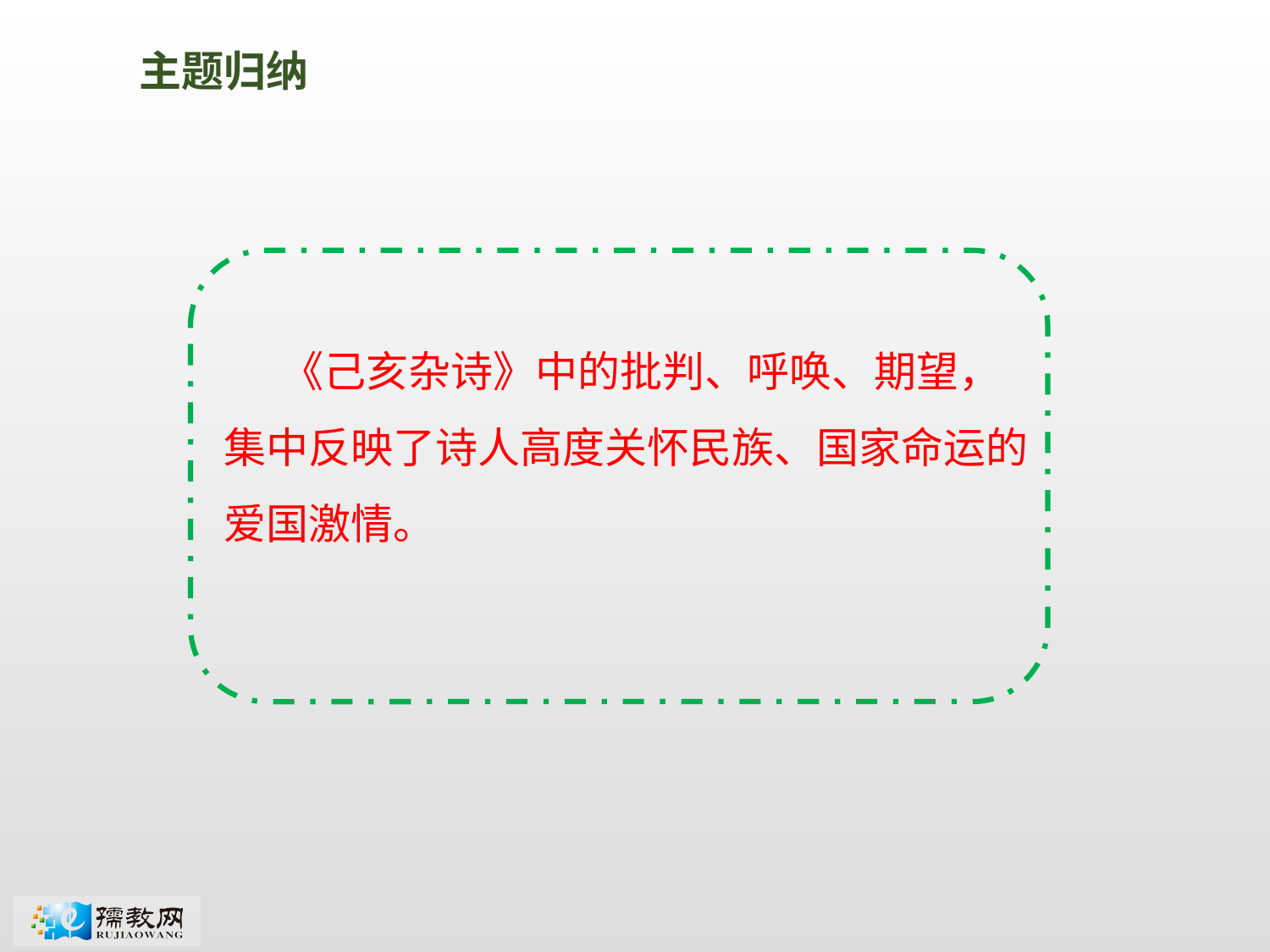

主题归纳

     《己亥杂诗》中的批判、呼唤、期望，集中反映了诗人高度关怀民族、国家命运的爱国激情。